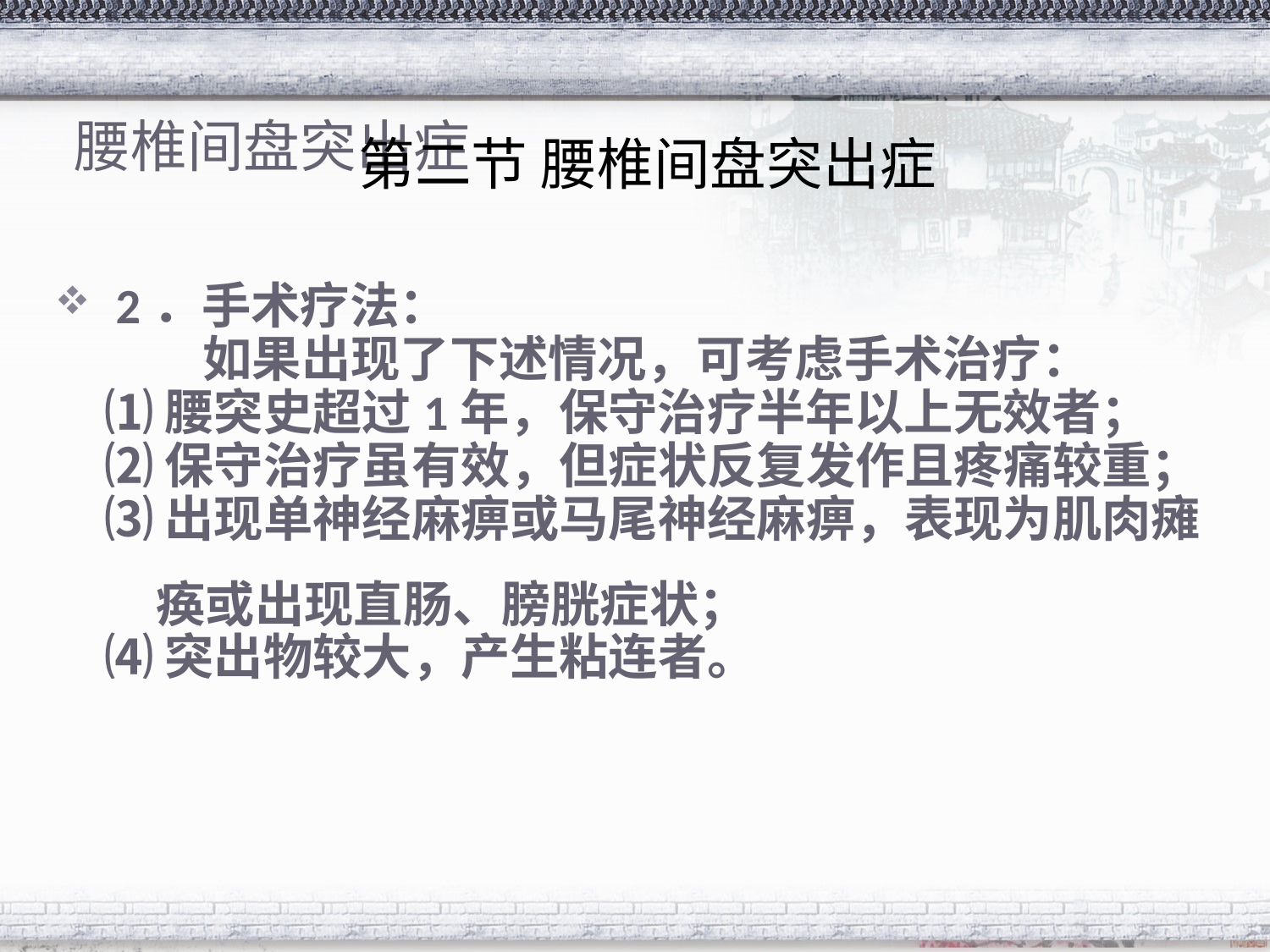

# 腰椎间盘突出症
第二节 腰椎间盘突出症
 2．手术疗法：
　　如果出现了下述情况，可考虑手术治疗：
⑴ 腰突史超过1年，保守治疗半年以上无效者；
⑵ 保守治疗虽有效，但症状反复发作且疼痛较重；
⑶ 出现单神经麻痹或马尾神经麻痹，表现为肌肉瘫
        痪或出现直肠、膀胱症状；
⑷ 突出物较大，产生粘连者。